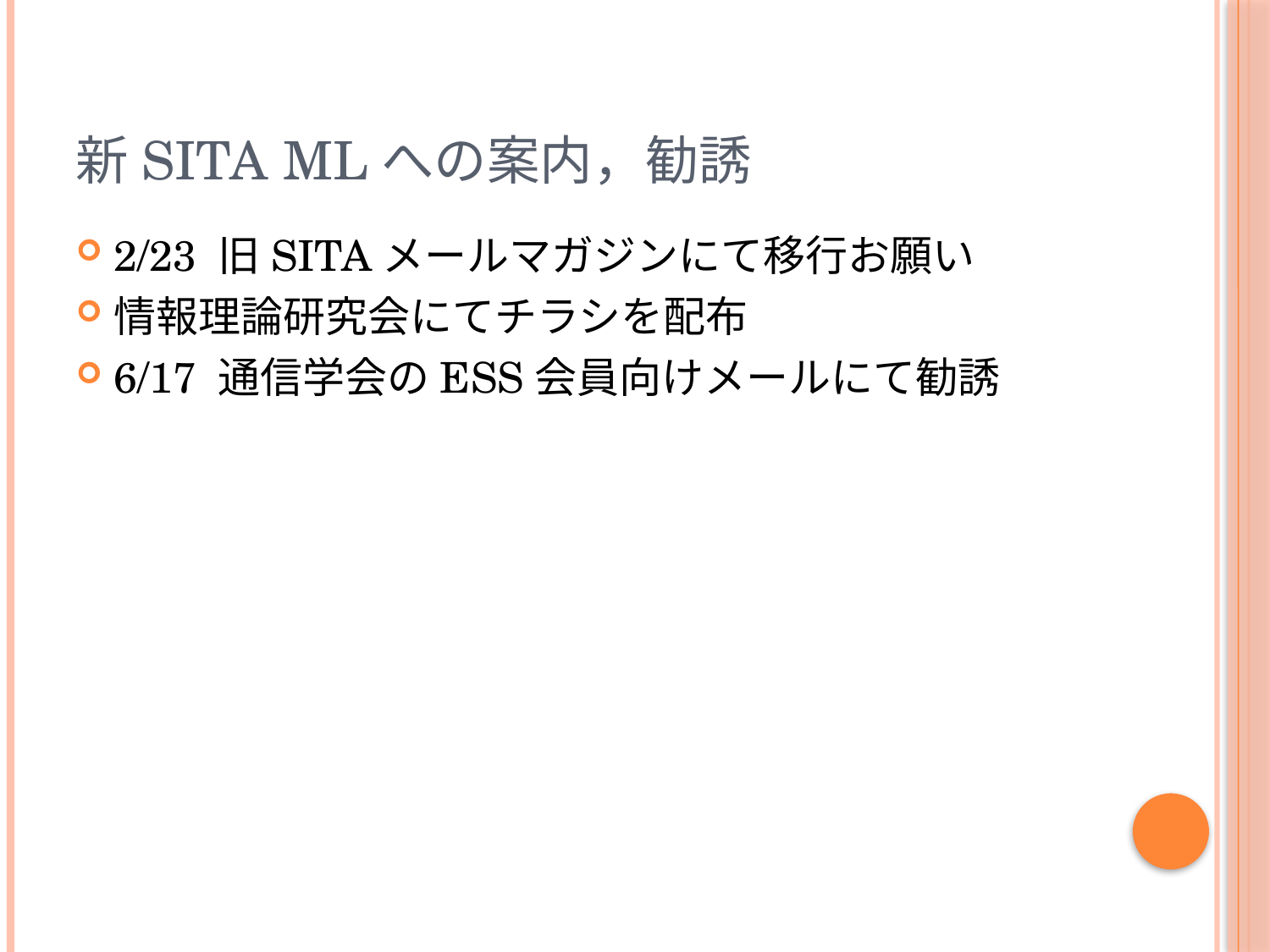

# 新SITA MLへの案内，勧誘
2/23 旧SITAメールマガジンにて移行お願い
情報理論研究会にてチラシを配布
6/17 通信学会のESS会員向けメールにて勧誘